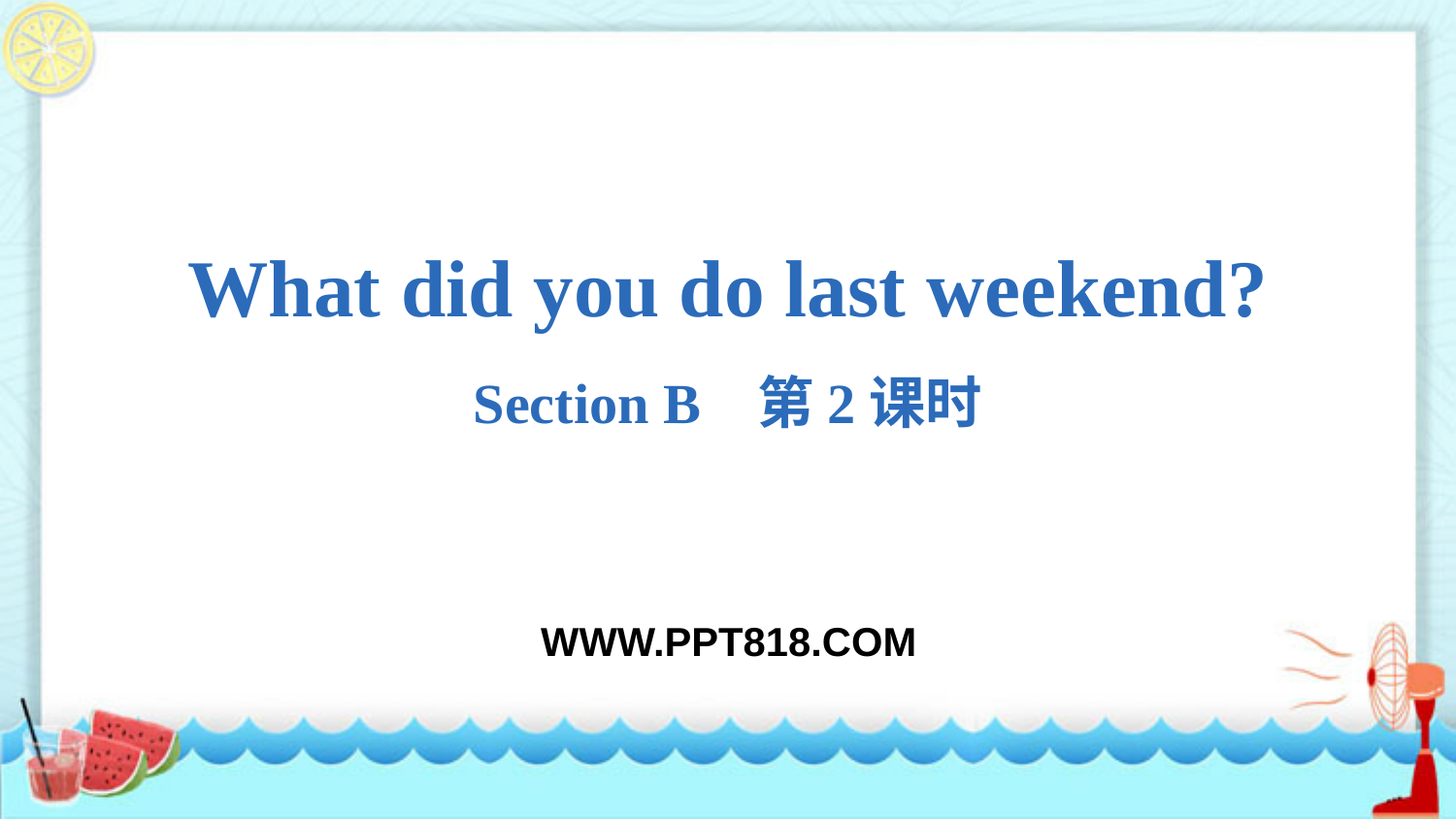

What did you do last weekend?
Section B   第2课时
WWW.PPT818.COM